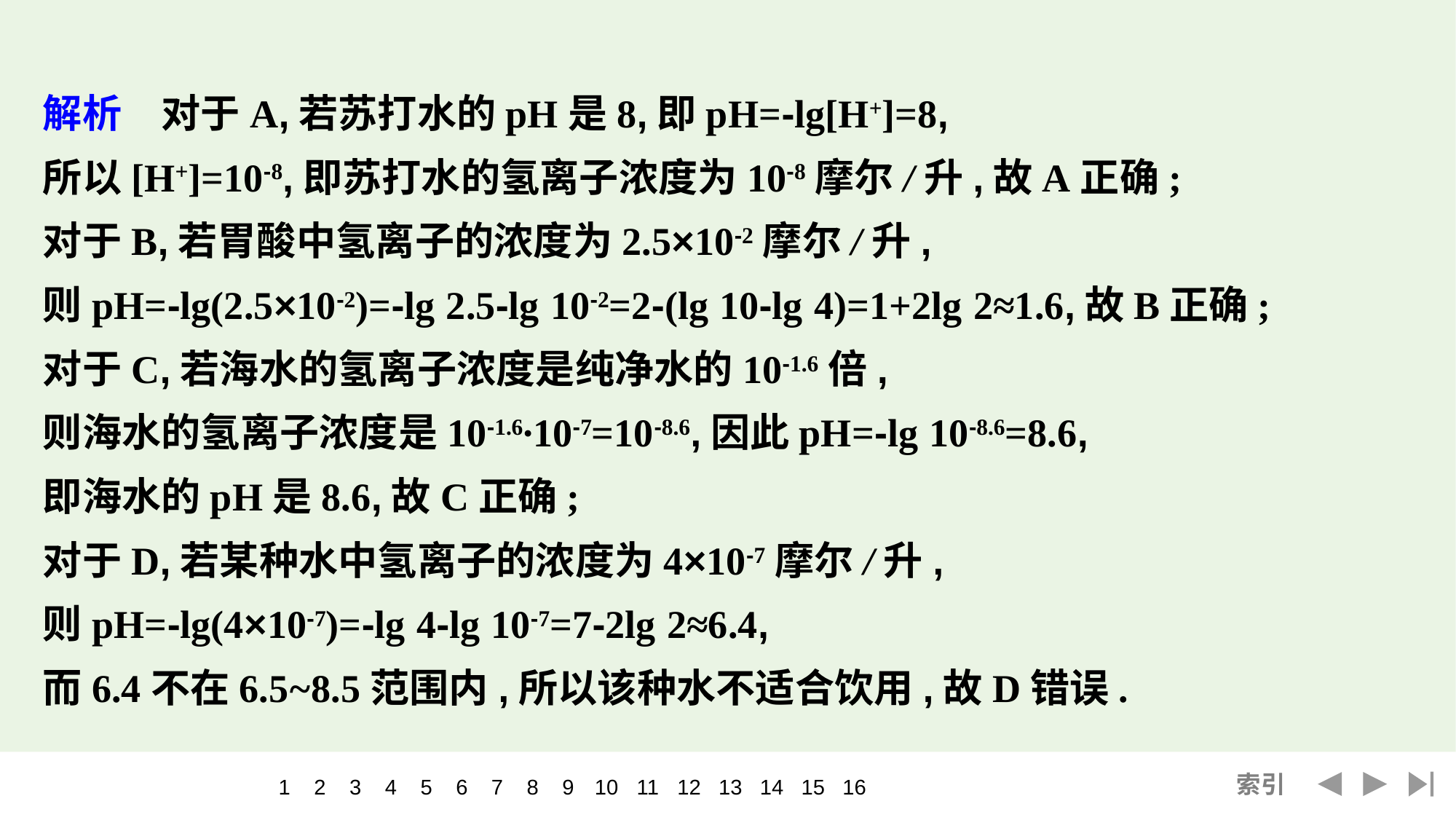

解析　对于A,若苏打水的pH是8,即pH=-lg[H+]=8,
所以[H+]=10-8,即苏打水的氢离子浓度为10-8摩尔/升,故A正确;
对于B,若胃酸中氢离子的浓度为2.5×10-2摩尔/升,
则pH=-lg(2.5×10-2)=-lg 2.5-lg 10-2=2-(lg 10-lg 4)=1+2lg 2≈1.6,故B正确;
对于C,若海水的氢离子浓度是纯净水的10-1.6倍,
则海水的氢离子浓度是10-1.6·10-7=10-8.6,因此pH=-lg 10-8.6=8.6,
即海水的pH是8.6,故C正确;
对于D,若某种水中氢离子的浓度为4×10-7摩尔/升,
则pH=-lg(4×10-7)=-lg 4-lg 10-7=7-2lg 2≈6.4,
而6.4不在6.5~8.5范围内,所以该种水不适合饮用,故D错误.